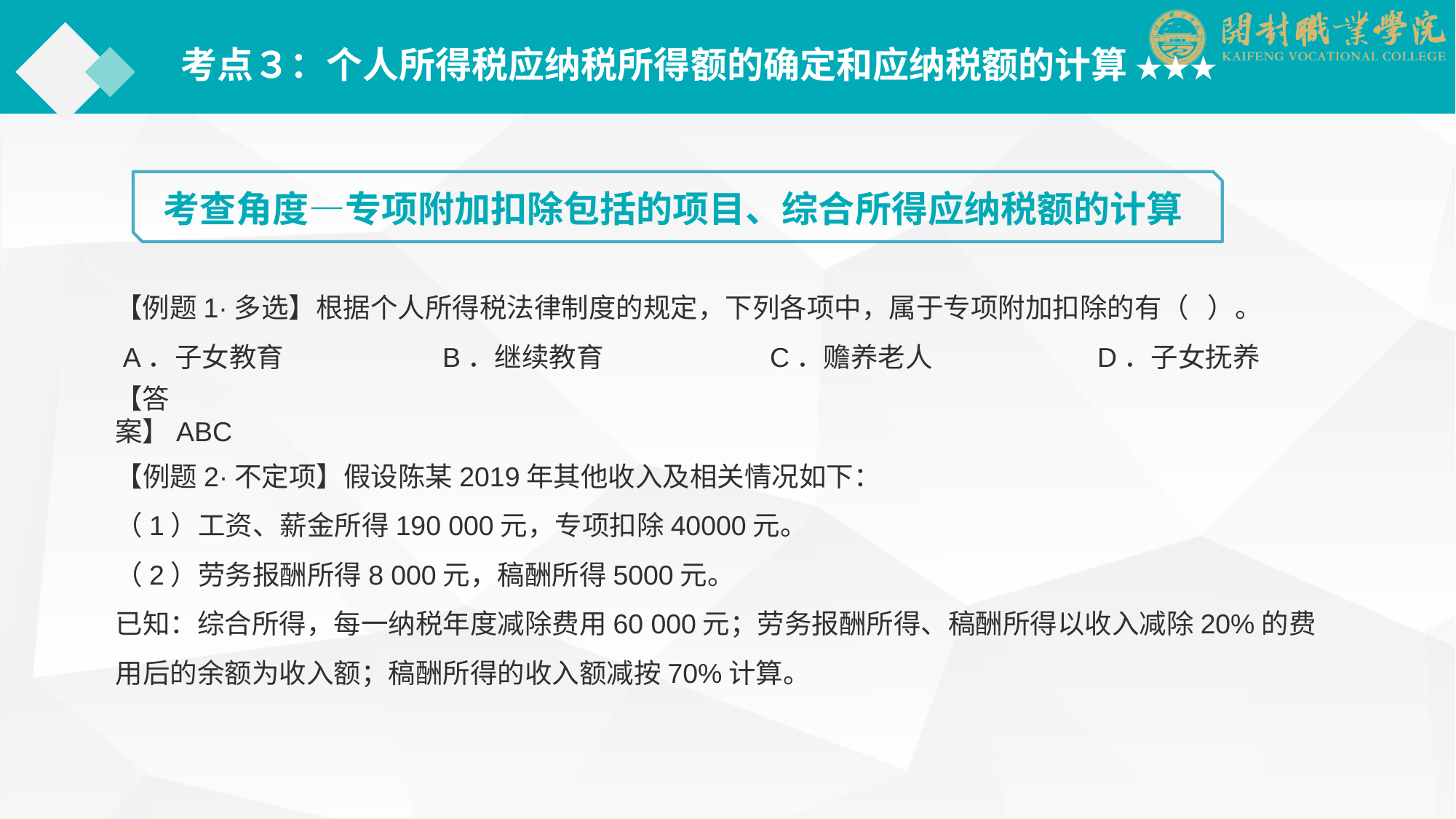

考点３：个人所得税应纳税所得额的确定和应纳税额的计算 ★★★

考查角度—专项附加扣除包括的项目、综合所得应纳税额的计算
【例题1·多选】根据个人所得税法律制度的规定，下列各项中，属于专项附加扣除的有（   ）。
 A．子女教育		B．继续教育		C．赡养老人		D．子女抚养
【答案】ABC
【例题2·不定项】假设陈某2019年其他收入及相关情况如下：
（1）工资、薪金所得190 000元，专项扣除40000元。
（2）劳务报酬所得8 000元，稿酬所得5000元。
已知：综合所得，每一纳税年度减除费用60 000元；劳务报酬所得、稿酬所得以收入减除20%的费用后的余额为收入额；稿酬所得的收入额减按70%计算。